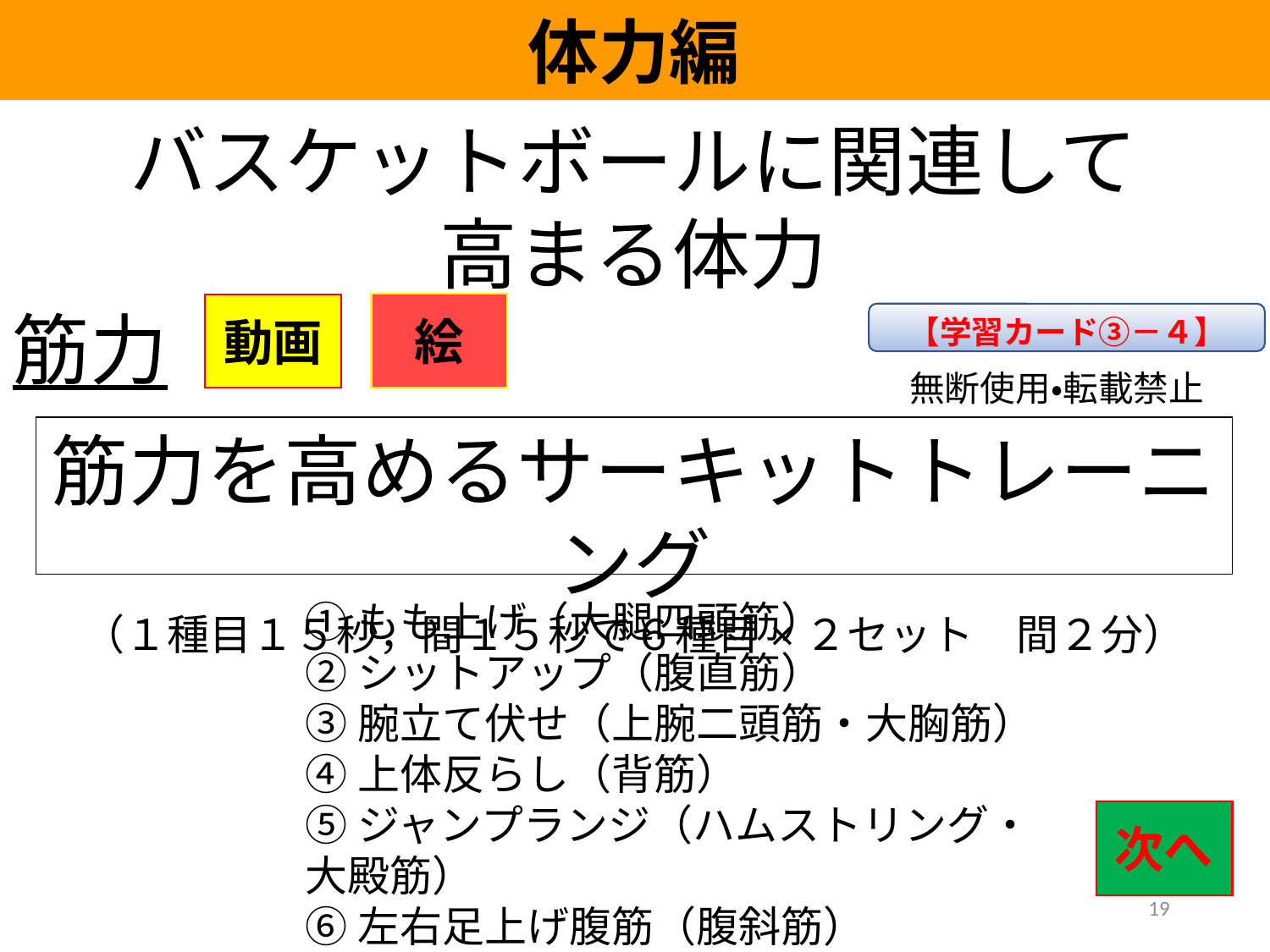

体力編

バスケットボールに関連して高まる体力
筋力
絵
動画
【学習カード③－４】
無断使用・転載禁止
筋力を高めるサーキットトレーニング
（１種目１５秒，間１５秒で６種目×２セット　間２分）
①もも上げ（大腿四頭筋）
②シットアップ（腹直筋）
③腕立て伏せ（上腕二頭筋・大胸筋）
④上体反らし（背筋）
⑤ジャンプランジ（ハムストリング・大殿筋）
⑥左右足上げ腹筋（腹斜筋）
次へ
19